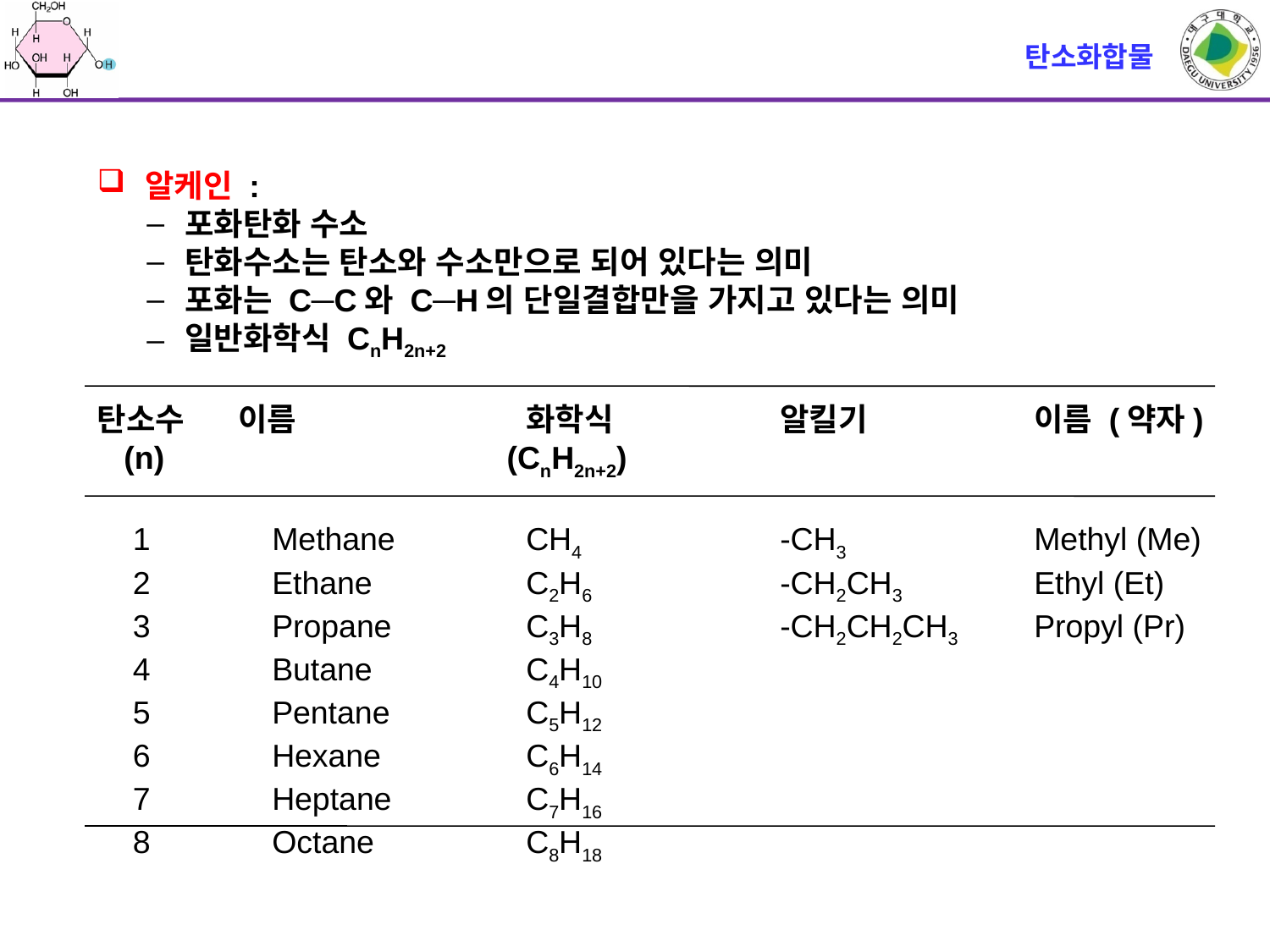

# 탄소화합물
알케인 :
포화탄화 수소
탄화수소는 탄소와 수소만으로 되어 있다는 의미
포화는 C─C와 C─H의 단일결합만을 가지고 있다는 의미
일반화학식 CnH2n+2

탄소수      이름		화학식		알킬기		이름 (약자)
   (n)  		             (CnH2n+2)

    1	Methane		CH4		-CH3		Methyl (Me)
    2	Ethane		C2H6		-CH2CH3		Ethyl (Et)
    3	Propane		C3H8		-CH2CH2CH3	Propyl (Pr)
    4	Butane		C4H10
    5	Pentane		C5H12
    6	Hexane		C6H14
    7	Heptane		C7H16
    8	Octane		C8H18